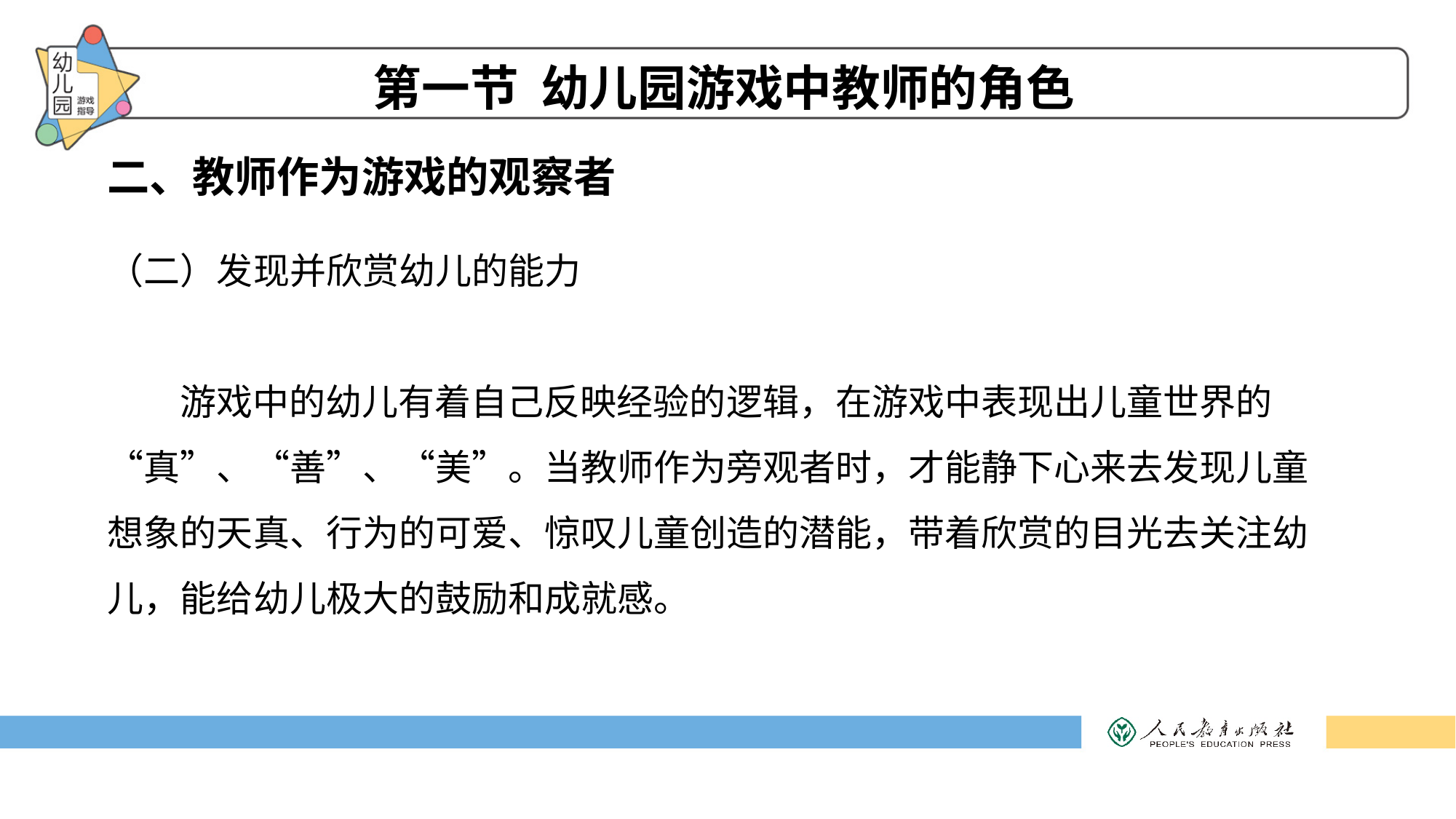

# 第一节  幼儿园游戏中教师的角色
二、教师作为游戏的观察者

（二）发现并欣赏幼儿的能力

游戏中的幼儿有着自己反映经验的逻辑，在游戏中表现出儿童世界的“真”、“善”、“美”。当教师作为旁观者时，才能静下心来去发现儿童想象的天真、行为的可爱、惊叹儿童创造的潜能，带着欣赏的目光去关注幼儿，能给幼儿极大的鼓励和成就感。